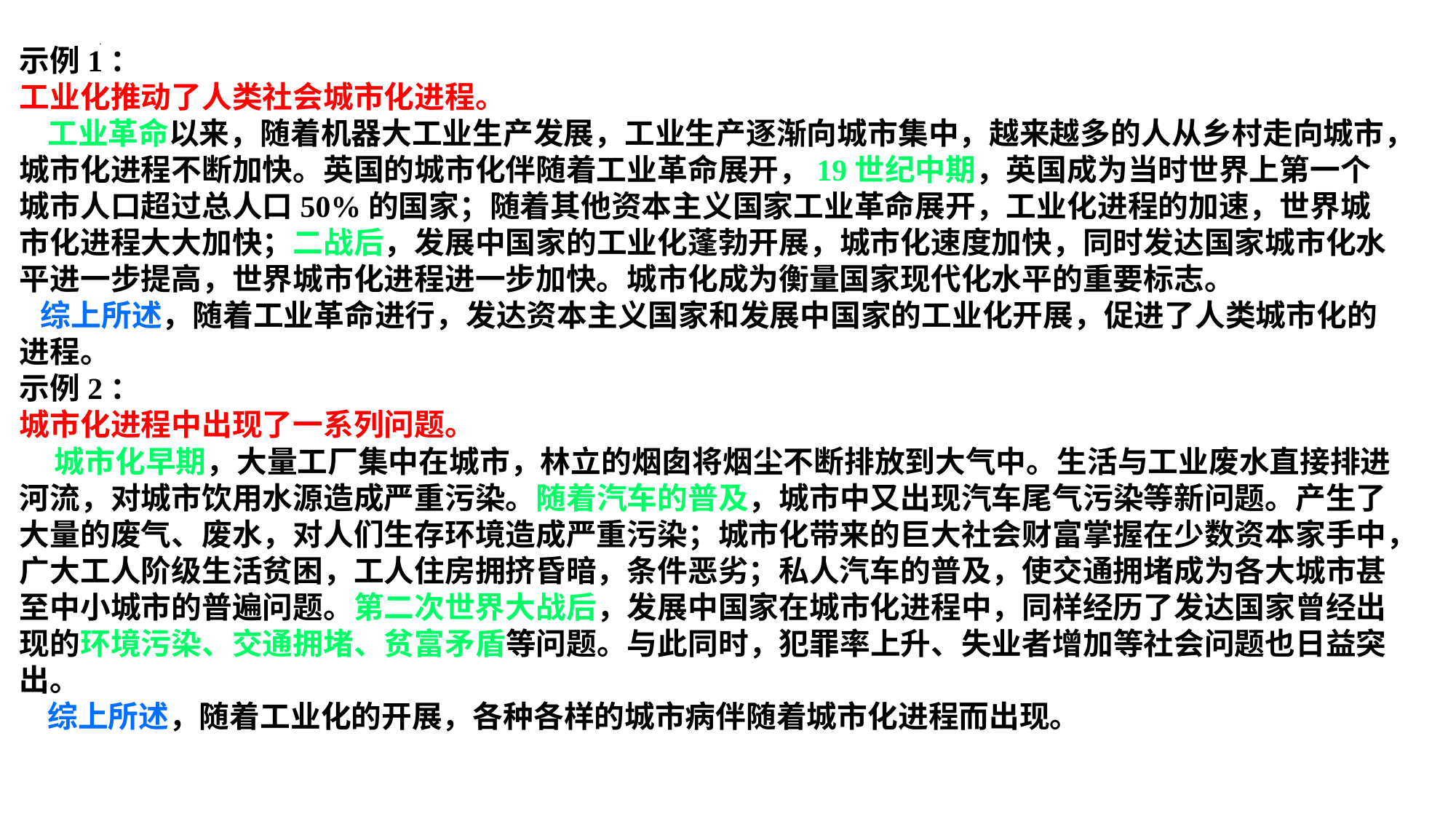

示例1：
工业化推动了人类社会城市化进程。
   工业革命以来，随着机器大工业生产发展，工业生产逐渐向城市集中，越来越多的人从乡村走向城市，城市化进程不断加快。英国的城市化伴随着工业革命展开，19世纪中期，英国成为当时世界上第一个城市人口超过总人口50%的国家；随着其他资本主义国家工业革命展开，工业化进程的加速，世界城市化进程大大加快；二战后，发展中国家的工业化蓬勃开展，城市化速度加快，同时发达国家城市化水平进一步提高，世界城市化进程进一步加快。城市化成为衡量国家现代化水平的重要标志。
  综上所述，随着工业革命进行，发达资本主义国家和发展中国家的工业化开展，促进了人类城市化的进程。
示例2：
城市化进程中出现了一系列问题。
    城市化早期，大量工厂集中在城市，林立的烟囱将烟尘不断排放到大气中。生活与工业废水直接排进河流，对城市饮用水源造成严重污染。随着汽车的普及，城市中又出现汽车尾气污染等新问题。产生了大量的废气、废水，对人们生存环境造成严重污染；城市化带来的巨大社会财富掌握在少数资本家手中，广大工人阶级生活贫困，工人住房拥挤昏暗，条件恶劣；私人汽车的普及，使交通拥堵成为各大城市甚至中小城市的普遍问题。第二次世界大战后，发展中国家在城市化进程中，同样经历了发达国家曾经出现的环境污染、交通拥堵、贫富矛盾等问题。与此同时，犯罪率上升、失业者增加等社会问题也日益突出。
   综上所述，随着工业化的开展，各种各样的城市病伴随着城市化进程而出现。